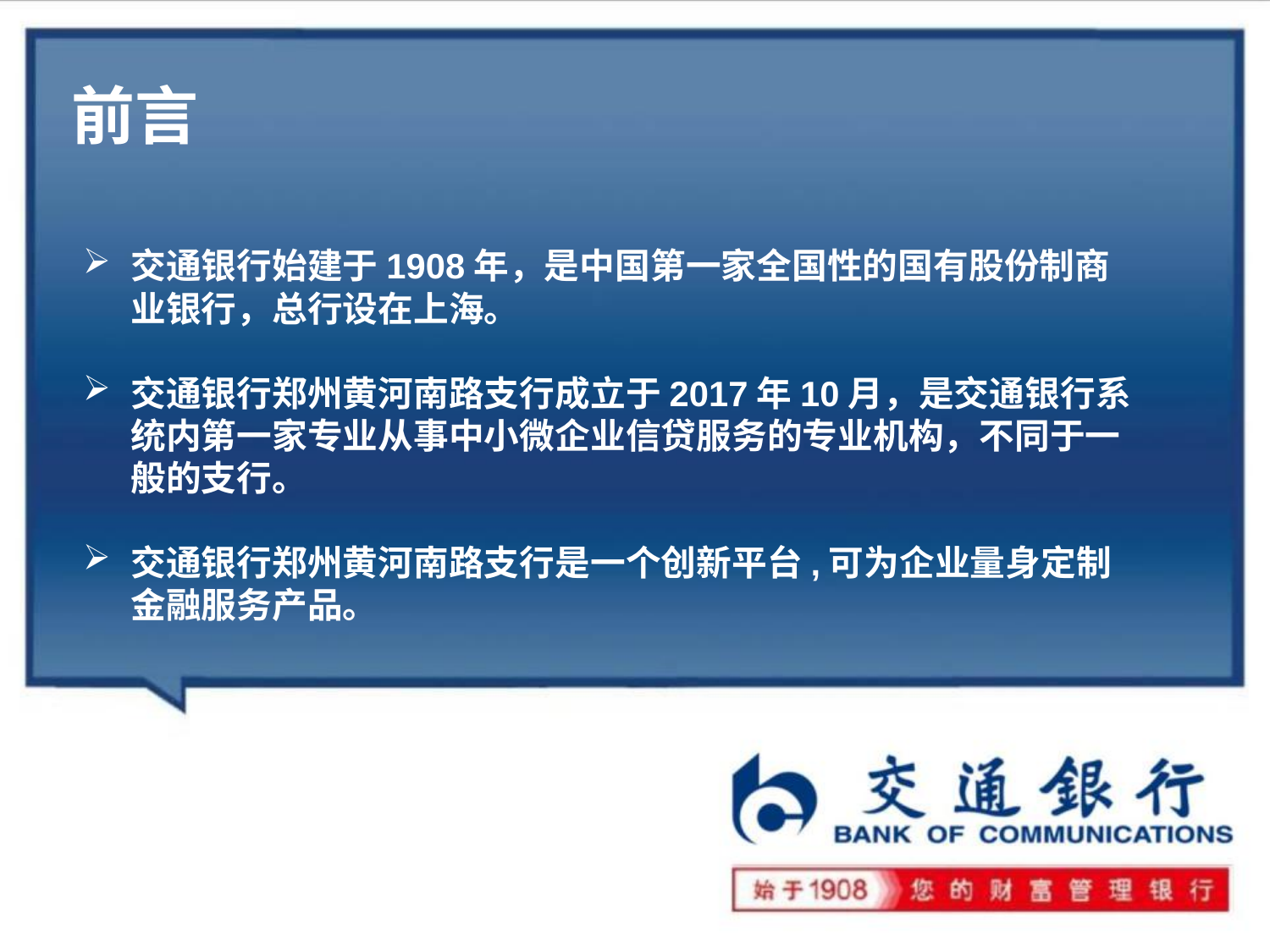

前言

交通银行始建于1908年，是中国第一家全国性的国有股份制商业银行，总行设在上海。

交通银行郑州黄河南路支行成立于2017年10月，是交通银行系统内第一家专业从事中小微企业信贷服务的专业机构，不同于一般的支行。

交通银行郑州黄河南路支行是一个创新平台,可为企业量身定制金融服务产品。